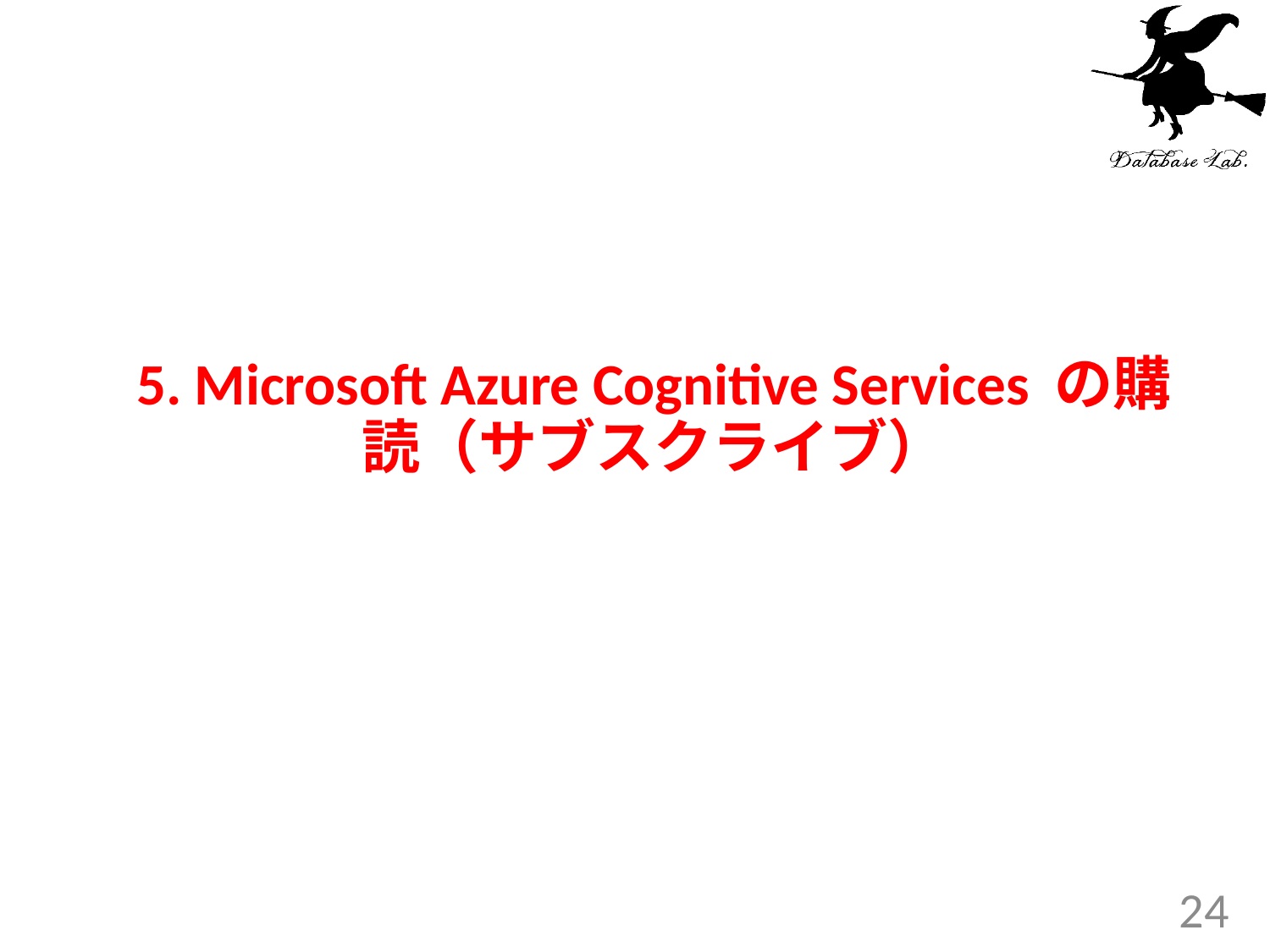

# 5. Microsoft Azure Cognitive Services の購読（サブスクライブ）

24